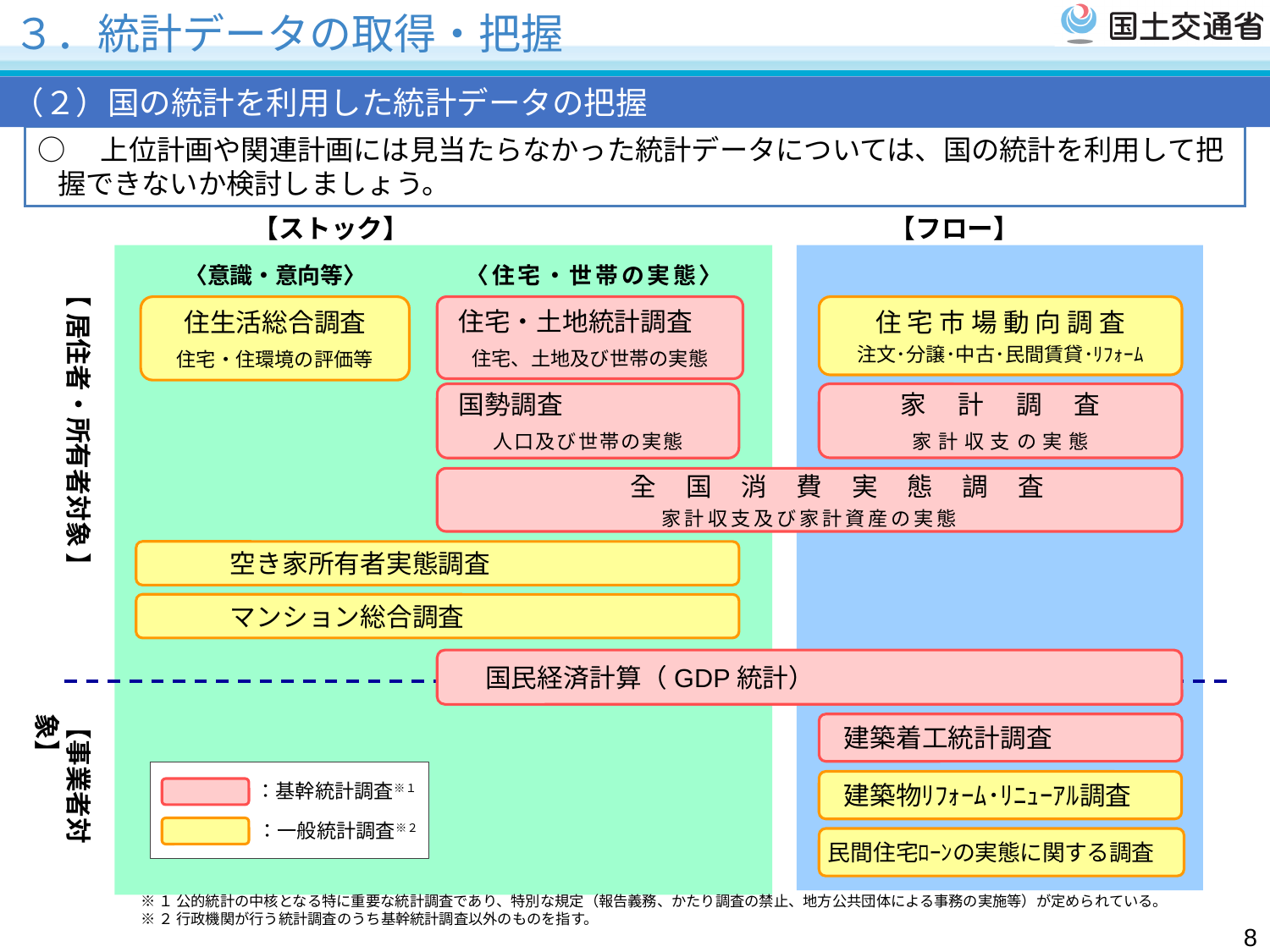

# ３．統計データの取得・把握
（２）国の統計を利用した統計データの把握
○　上位計画や関連計画には見当たらなかった統計データについては、国の統計を利用して把握できないか検討しましょう。
【ストック】
【フロー】

〈意識・意向等〉
〈住宅・世帯の実態〉
【 居住者・所有者対象 】
住生活総合調査
住宅・住環境の評価等
住宅・土地統計調査
住宅、土地及び世帯の実態
住 宅 市 場 動 向 調 査
注文･分譲･中古･民間賃貸･ﾘﾌｫｰﾑ
国勢調査
人口及び世帯の実態
家 　計 　調 　査
家計収支の実態
　全国消費実態調査
家計収支及び家計資産の実態
空き家所有者実態調査
マンション総合調査
国民経済計算（GDP統計）
【事業者対象】
建築着工統計調査

：基幹統計調査※１

：一般統計調査※２

建築物ﾘﾌｫｰﾑ･ﾘﾆｭｰｱﾙ調査
民間住宅ﾛｰﾝの実態に関する調査
※１ 公的統計の中核となる特に重要な統計調査であり、特別な規定（報告義務、かたり調査の禁止、地方公共団体による事務の実施等）が定められている。
※２ 行政機関が行う統計調査のうち基幹統計調査以外のものを指す。
8